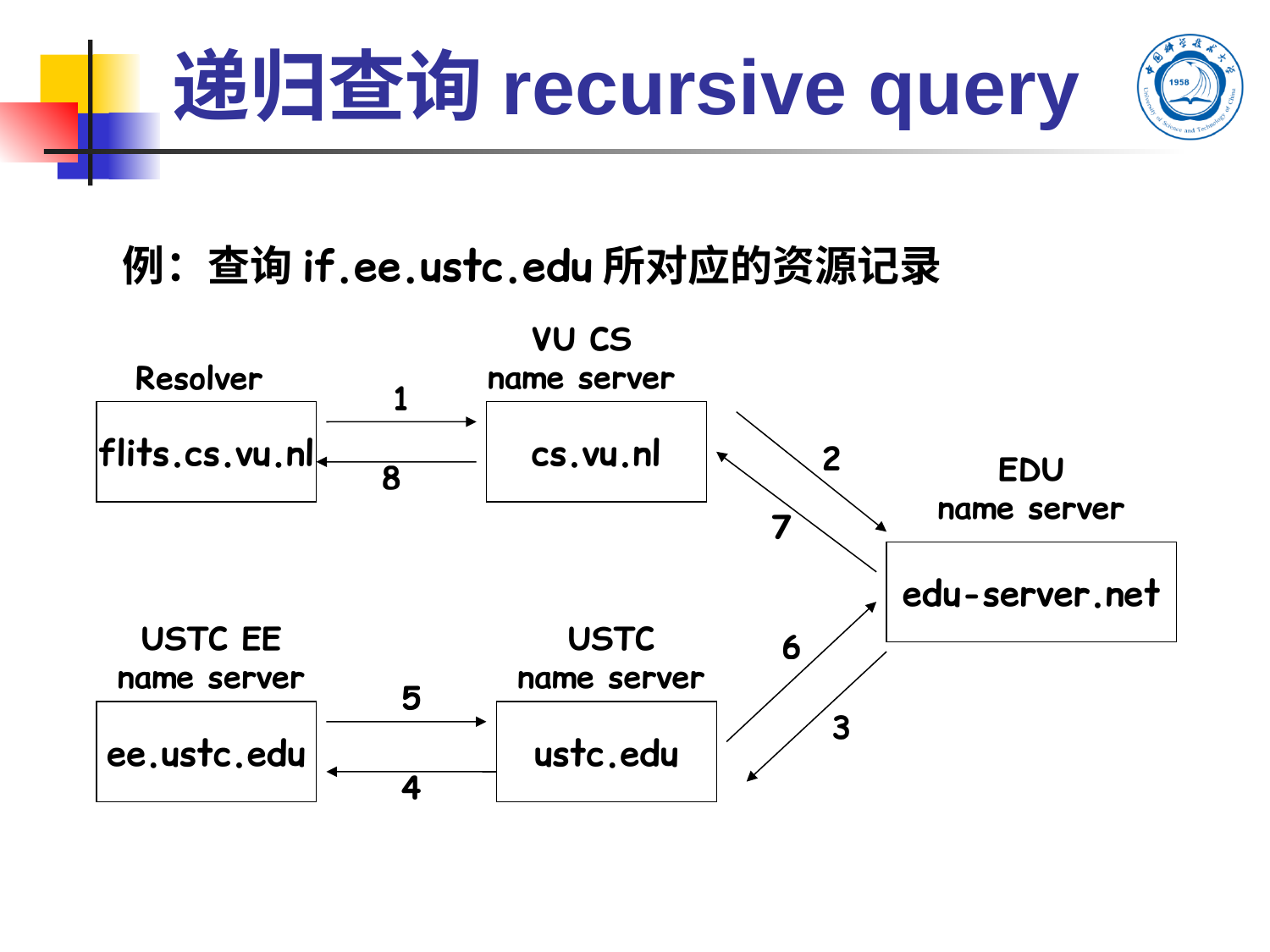

# 递归查询recursive query
例：查询if.ee.ustc.edu所对应的资源记录
VU CS
name server
Resolver
1

flits.cs.vu.nl
cs.vu.nl

2
EDU
name server
8

7
edu-server.net

6
USTC EE
name server
USTC
name server

3
5

ee.ustc.edu
ustc.edu
4